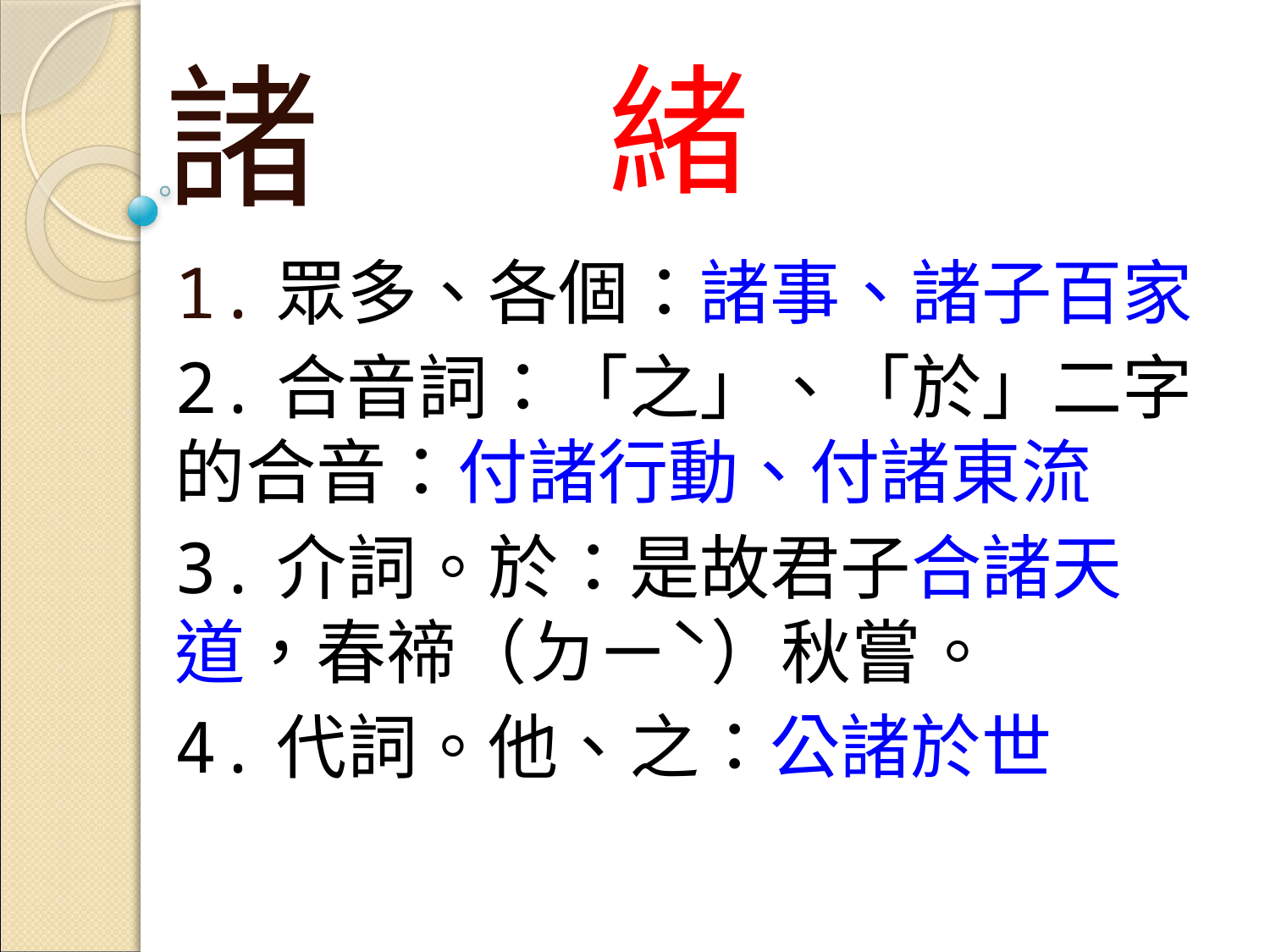

諸
# 緒
1.眾多、各個：諸事、諸子百家
2.合音詞：「之」、「於」二字的合音：付諸行動、付諸東流
3.介詞。於：是故君子合諸天道，春禘（ㄉㄧˋ）秋嘗。
4.代詞。他、之：公諸於世